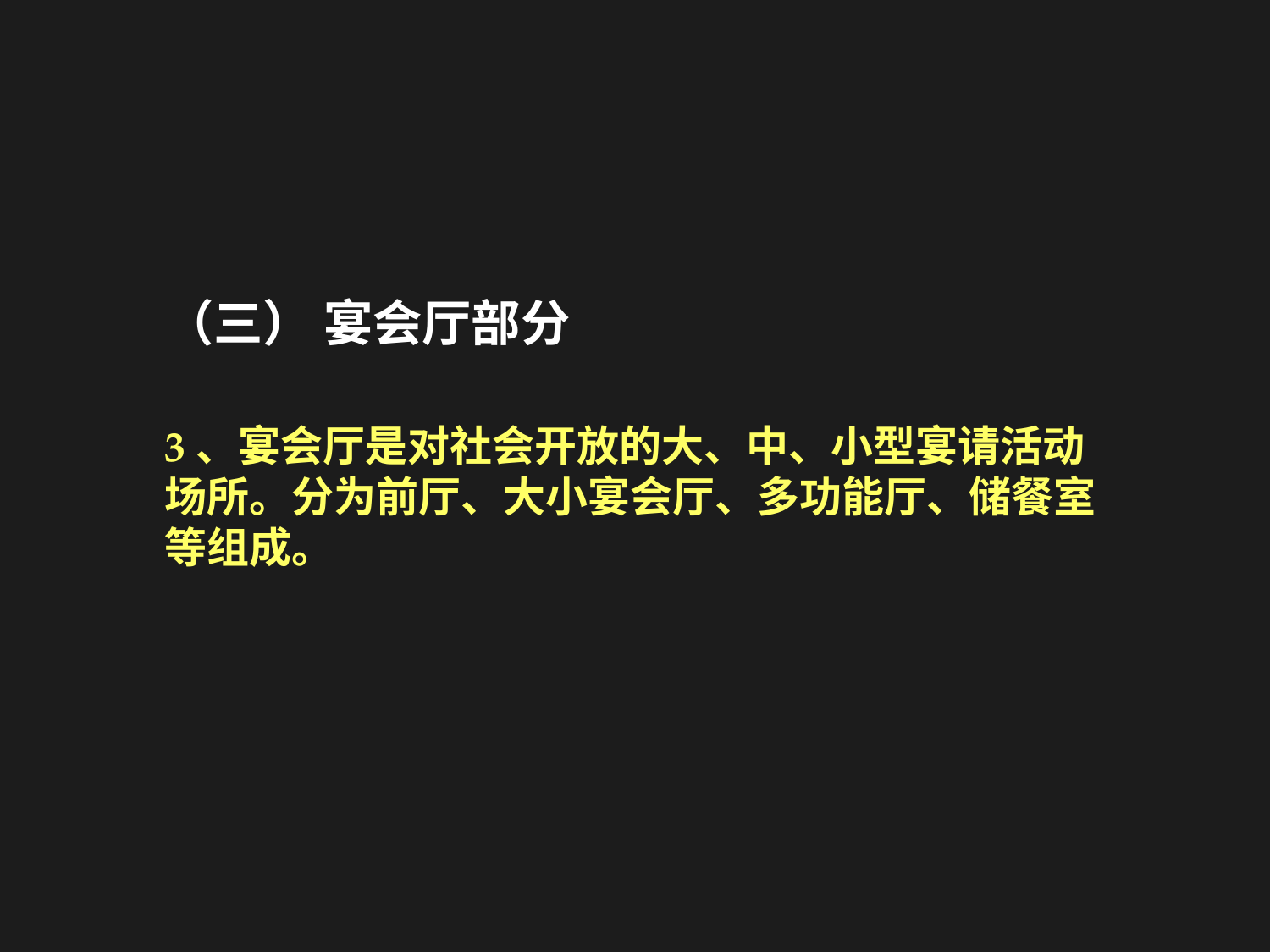

（三） 宴会厅部分

3、宴会厅是对社会开放的大、中、小型宴请活动场所。分为前厅、大小宴会厅、多功能厅、储餐室等组成。